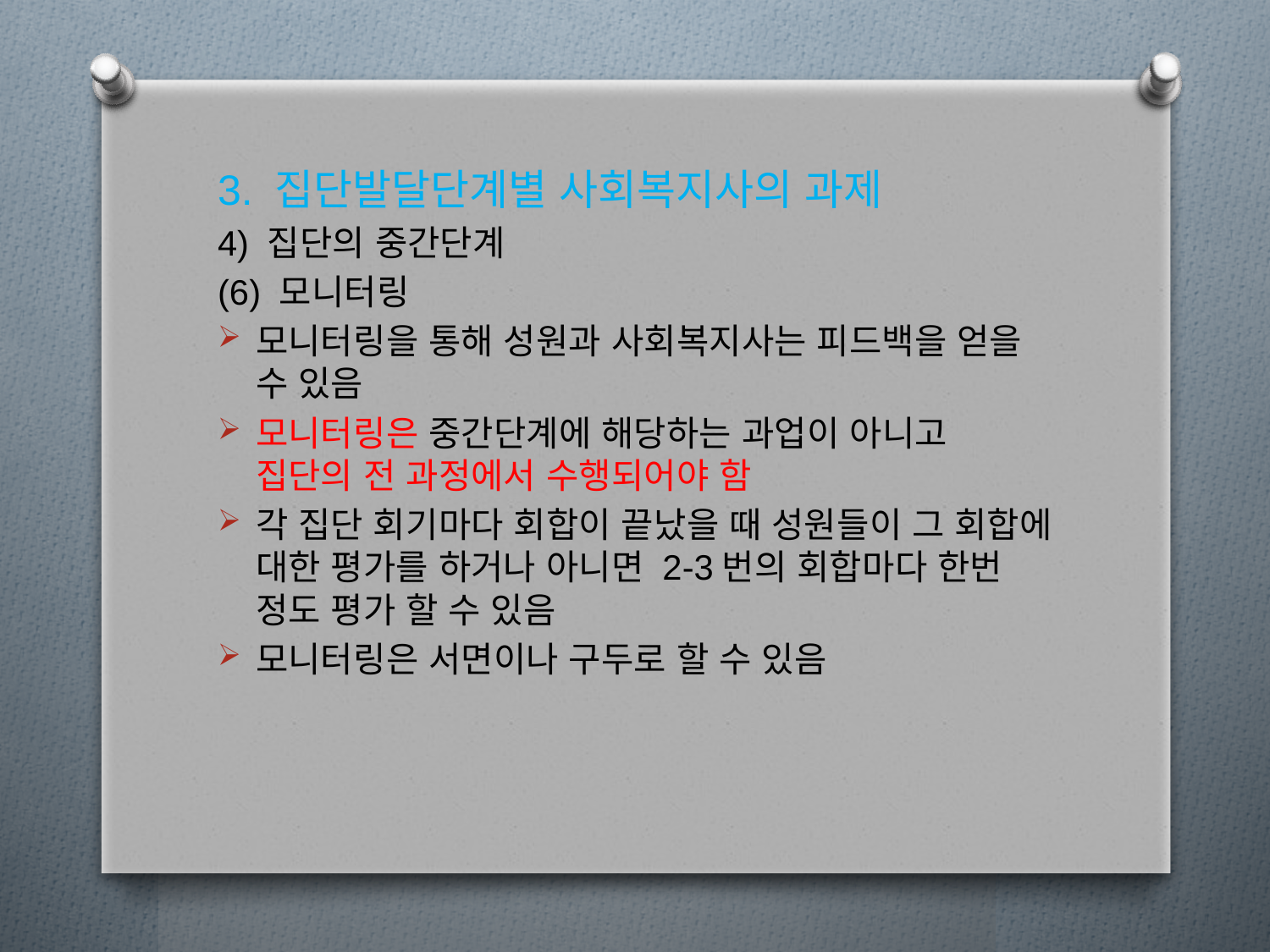

3. 집단발달단계별 사회복지사의 과제
4) 집단의 중간단계
(6) 모니터링
모니터링을 통해 성원과 사회복지사는 피드백을 얻을 수 있음
모니터링은 중간단계에 해당하는 과업이 아니고 집단의 전 과정에서 수행되어야 함
각 집단 회기마다 회합이 끝났을 때 성원들이 그 회합에 대한 평가를 하거나 아니면 2-3번의 회합마다 한번 정도 평가 할 수 있음
모니터링은 서면이나 구두로 할 수 있음